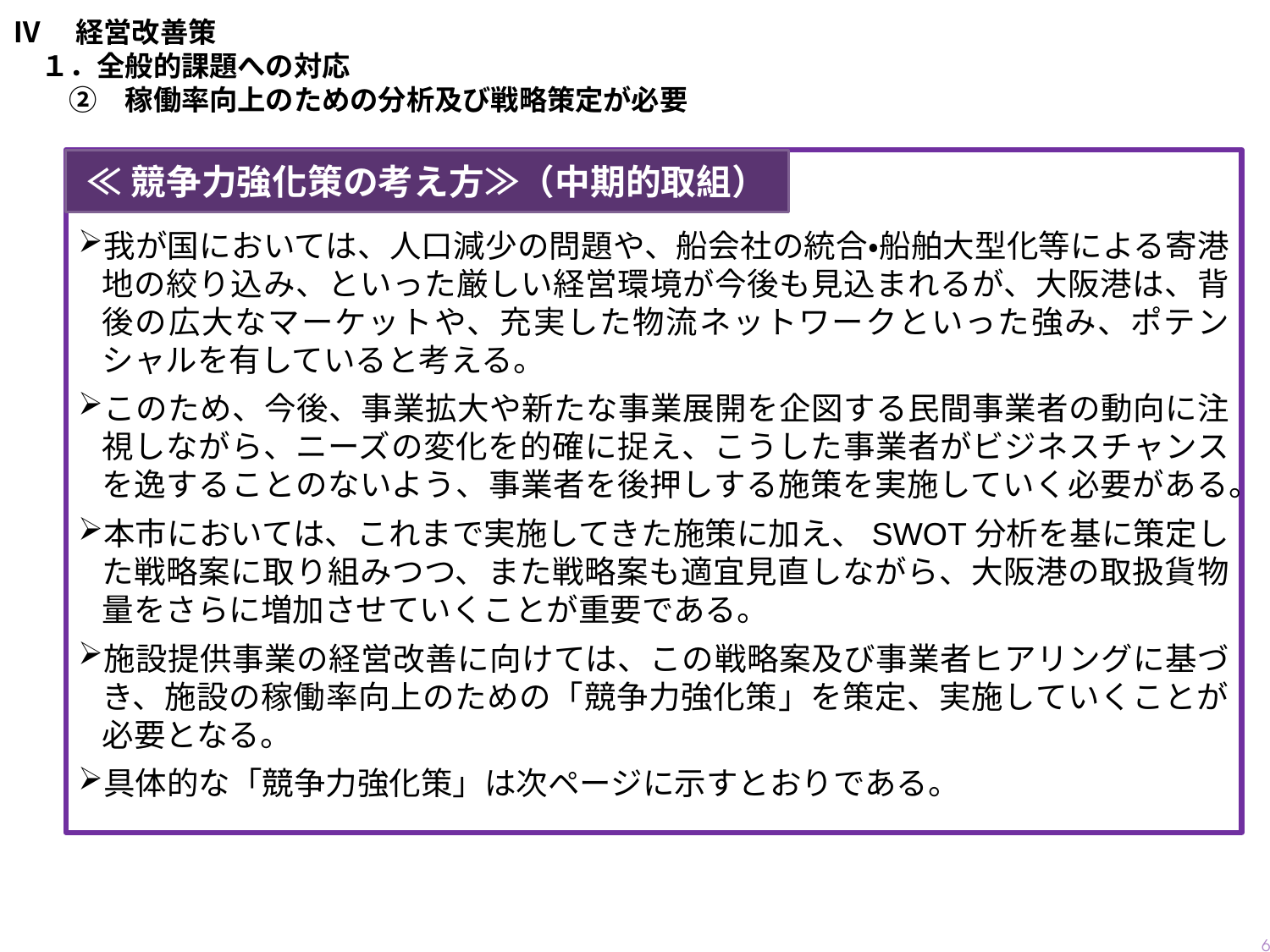

Ⅳ　経営改善策
　１．全般的課題への対応
　　②　稼働率向上のための分析及び戦略策定が必要
≪競争力強化策の考え方≫（中期的取組）

我が国においては、人口減少の問題や、船会社の統合・船舶大型化等による寄港地の絞り込み、といった厳しい経営環境が今後も見込まれるが、大阪港は、背後の広大なマーケットや、充実した物流ネットワークといった強み、ポテンシャルを有していると考える。
このため、今後、事業拡大や新たな事業展開を企図する民間事業者の動向に注視しながら、ニーズの変化を的確に捉え、こうした事業者がビジネスチャンスを逸することのないよう、事業者を後押しする施策を実施していく必要がある。
本市においては、これまで実施してきた施策に加え、SWOT分析を基に策定した戦略案に取り組みつつ、また戦略案も適宜見直しながら、大阪港の取扱貨物量をさらに増加させていくことが重要である。
施設提供事業の経営改善に向けては、この戦略案及び事業者ヒアリングに基づき、施設の稼働率向上のための「競争力強化策」を策定、実施していくことが必要となる。
具体的な「競争力強化策」は次ページに示すとおりである。
6